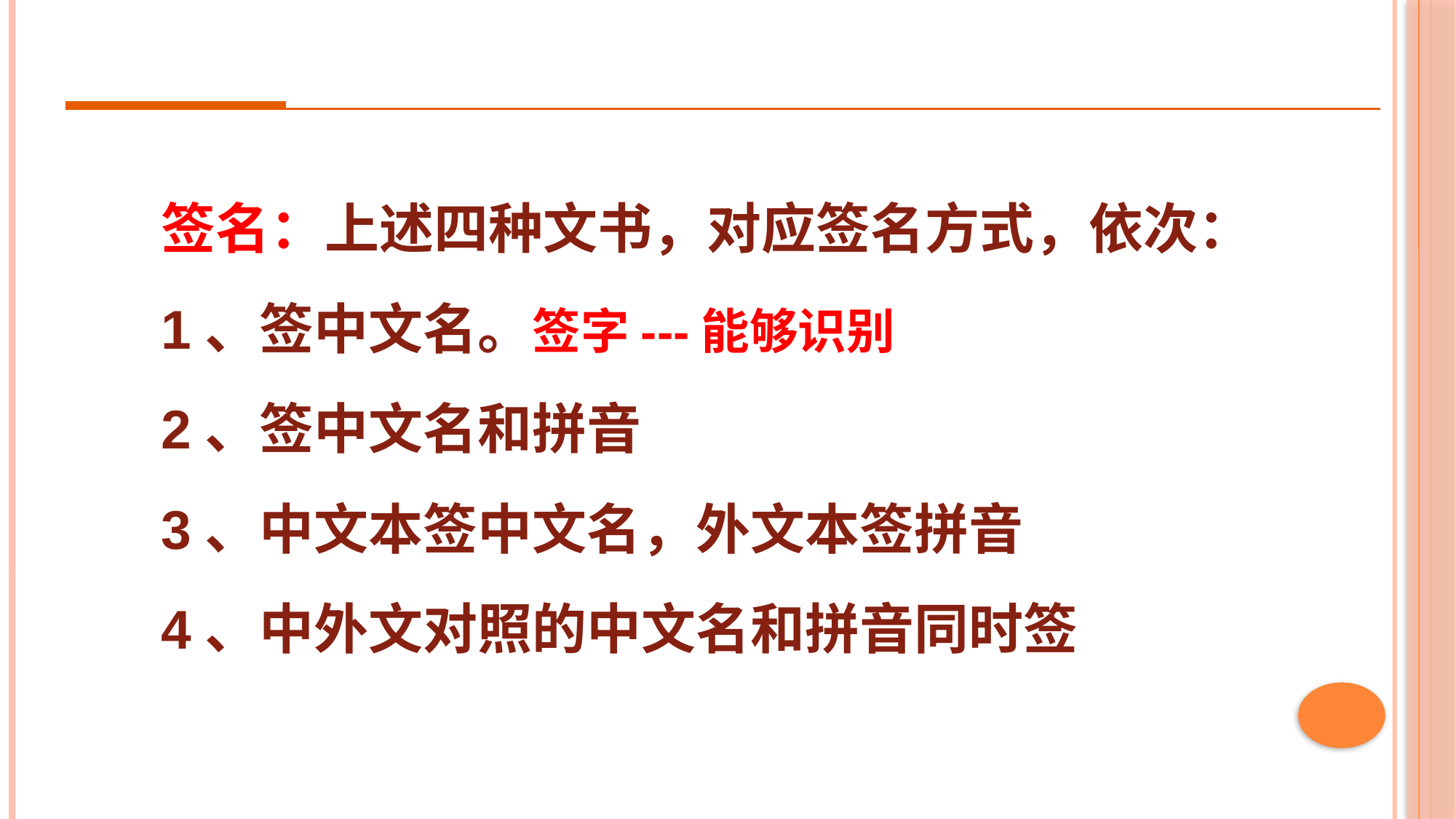

签名：上述四种文书，对应签名方式，依次：
1、签中文名。签字---能够识别
2、签中文名和拼音
3、中文本签中文名，外文本签拼音
4、中外文对照的中文名和拼音同时签